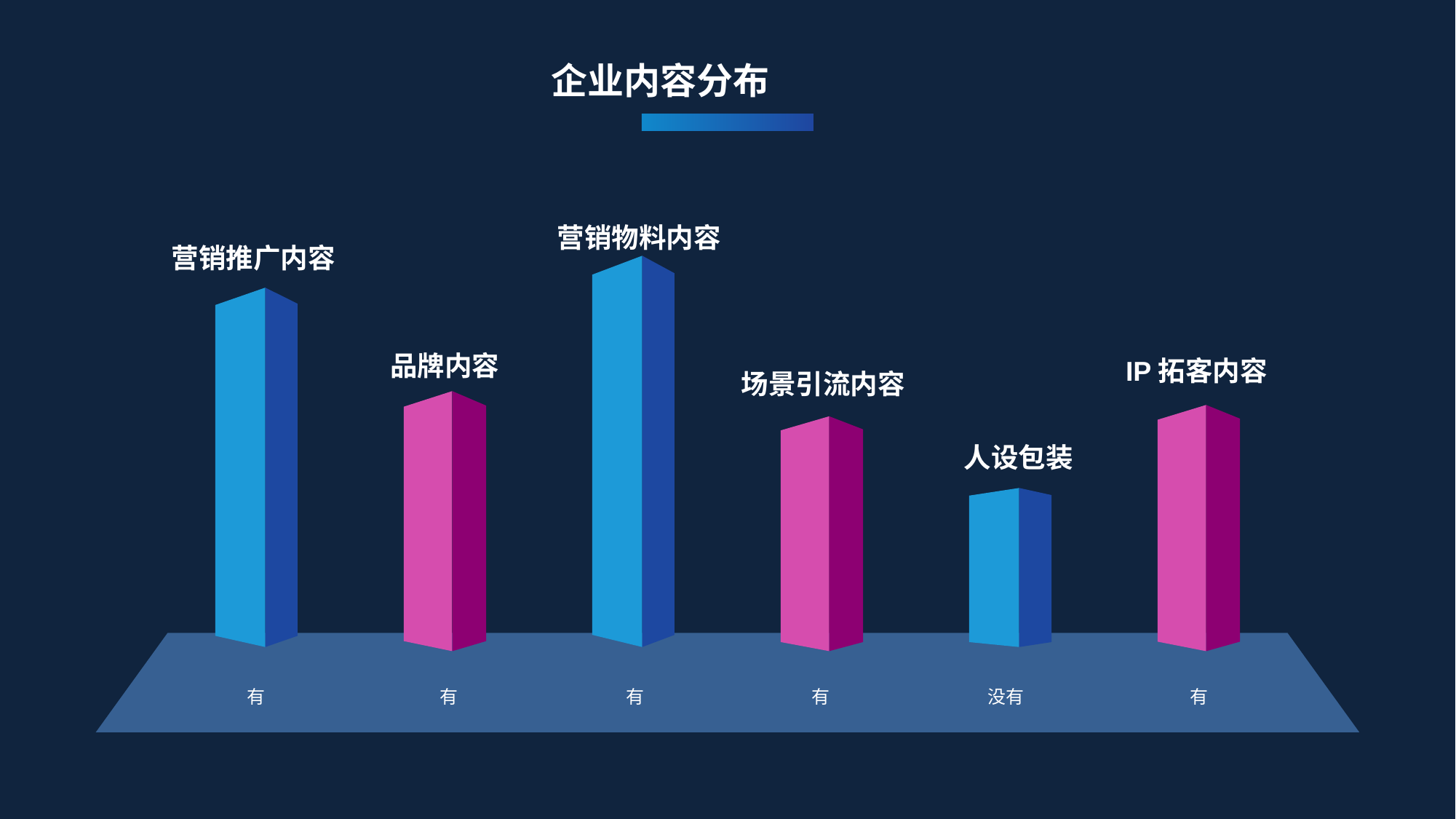

企业内容分布

营销物料内容
营销推广内容

品牌内容
IP拓客内容
场景引流内容

人设包装

有
有
有
有
没有
有